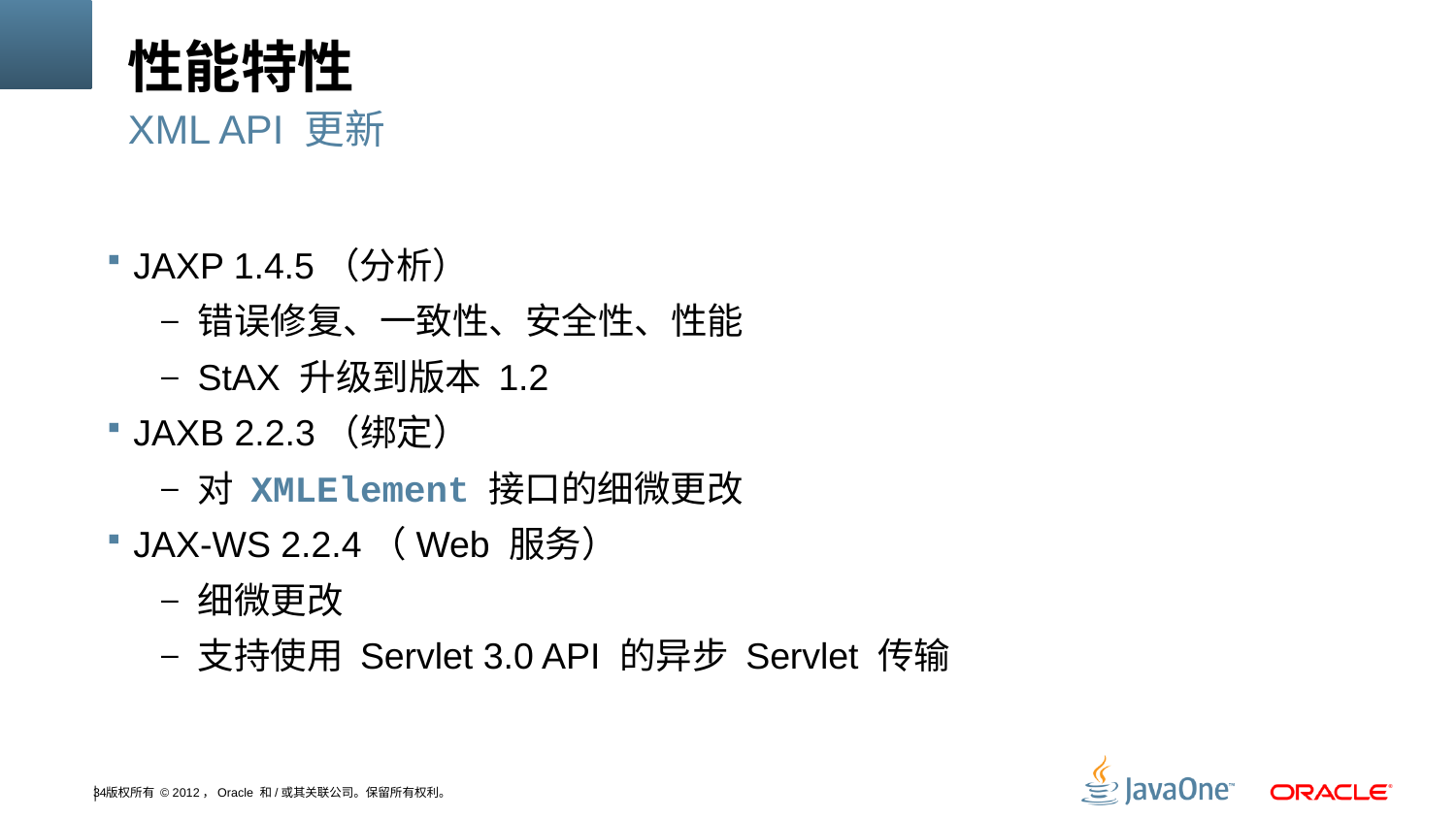

# 性能特性
XML API 更新

JAXP 1.4.5（分析）
错误修复、一致性、安全性、性能
StAX 升级到版本 1.2
JAXB 2.2.3（绑定）
对 XMLElement 接口的细微更改
JAX-WS 2.2.4（Web 服务）
细微更改
支持使用 Servlet 3.0 API 的异步 Servlet 传输